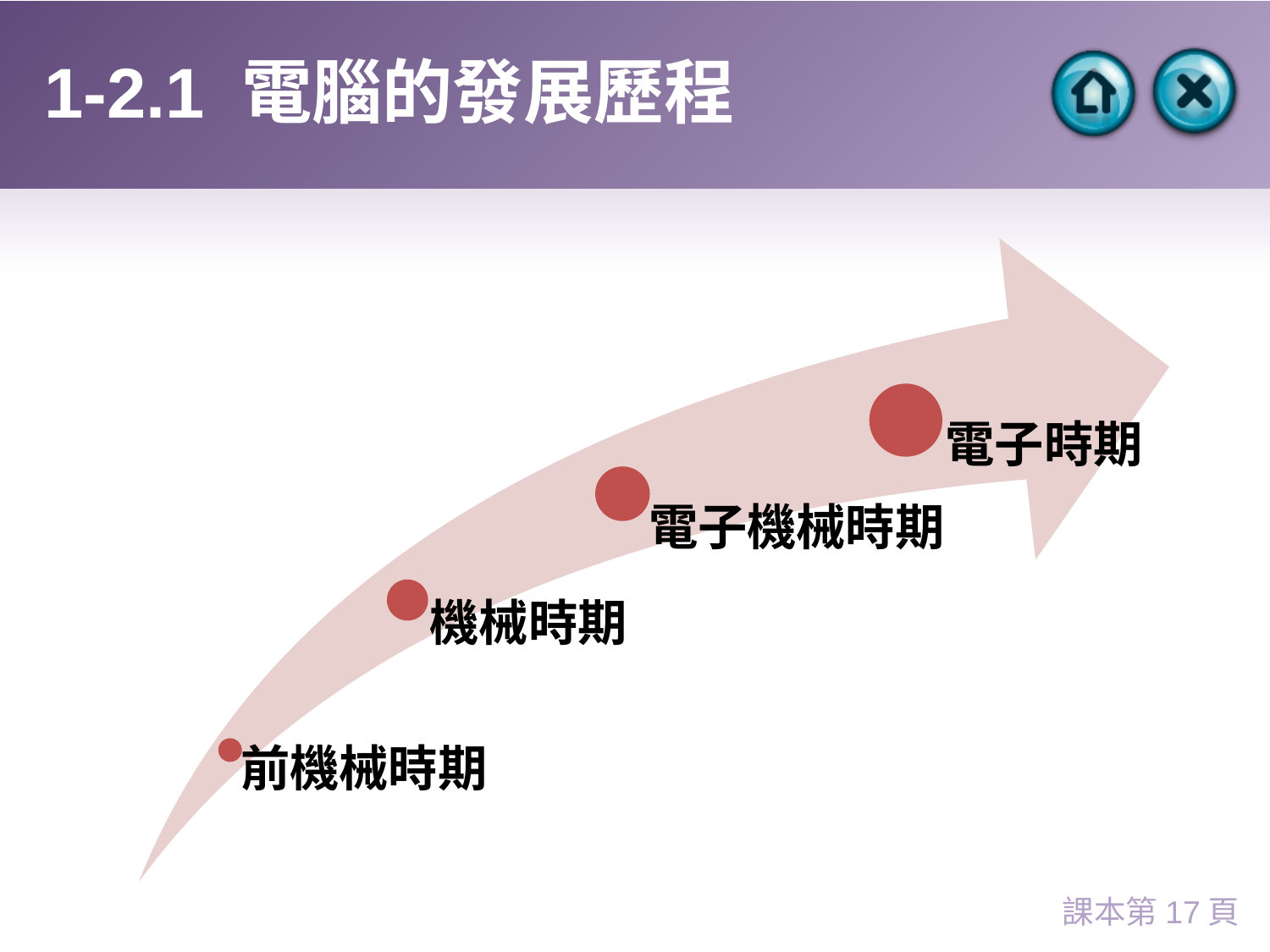

# 1-2.1 電腦的發展歷程

前機械時期
機械時期
電子機械時期
電子時期
課本第17頁